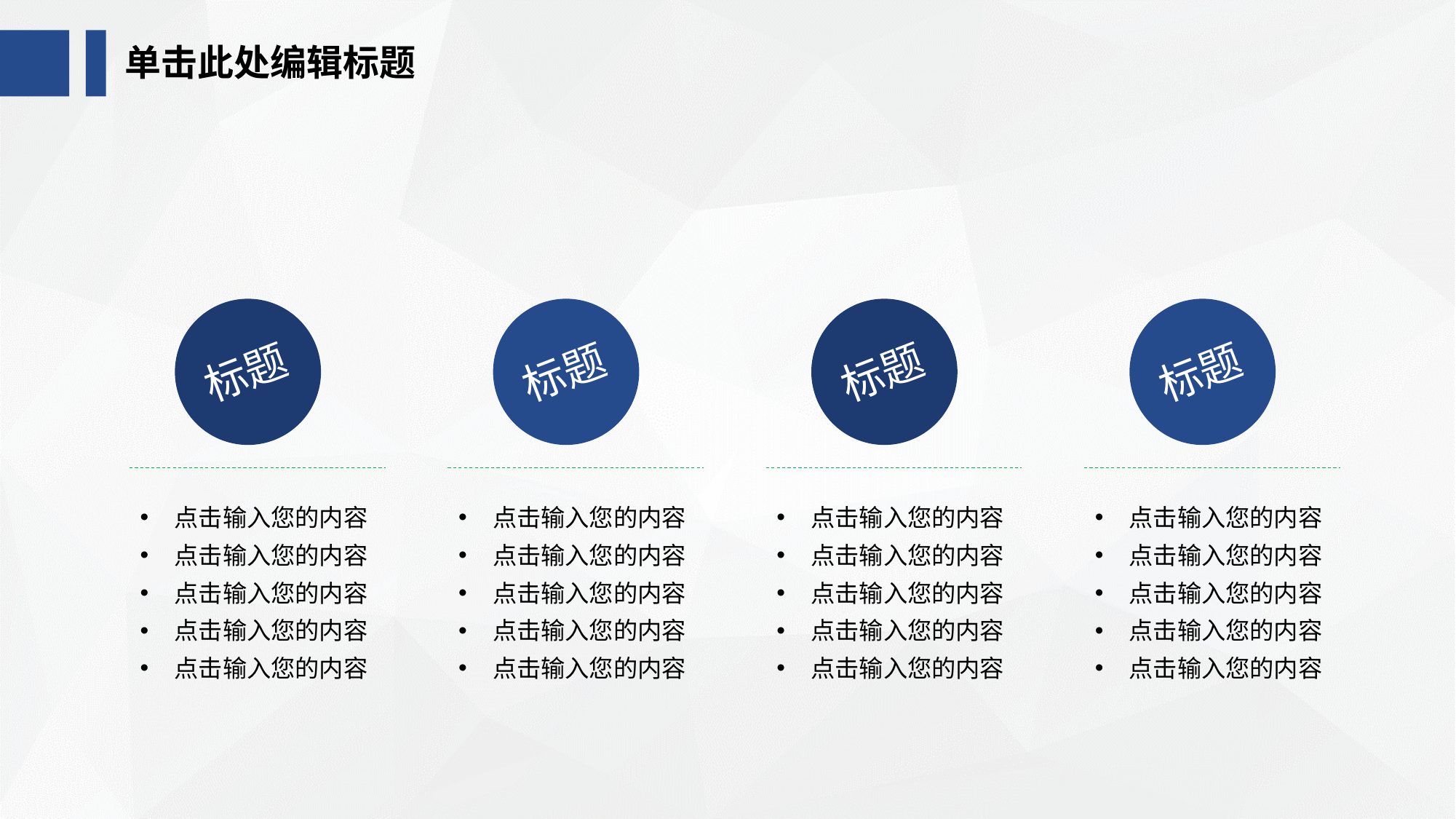

单击此处编辑标题

标题
标题
标题
标题
点击输入您的内容
点击输入您的内容
点击输入您的内容
点击输入您的内容
点击输入您的内容
点击输入您的内容
点击输入您的内容
点击输入您的内容
点击输入您的内容
点击输入您的内容
点击输入您的内容
点击输入您的内容
点击输入您的内容
点击输入您的内容
点击输入您的内容
点击输入您的内容
点击输入您的内容
点击输入您的内容
点击输入您的内容
点击输入您的内容